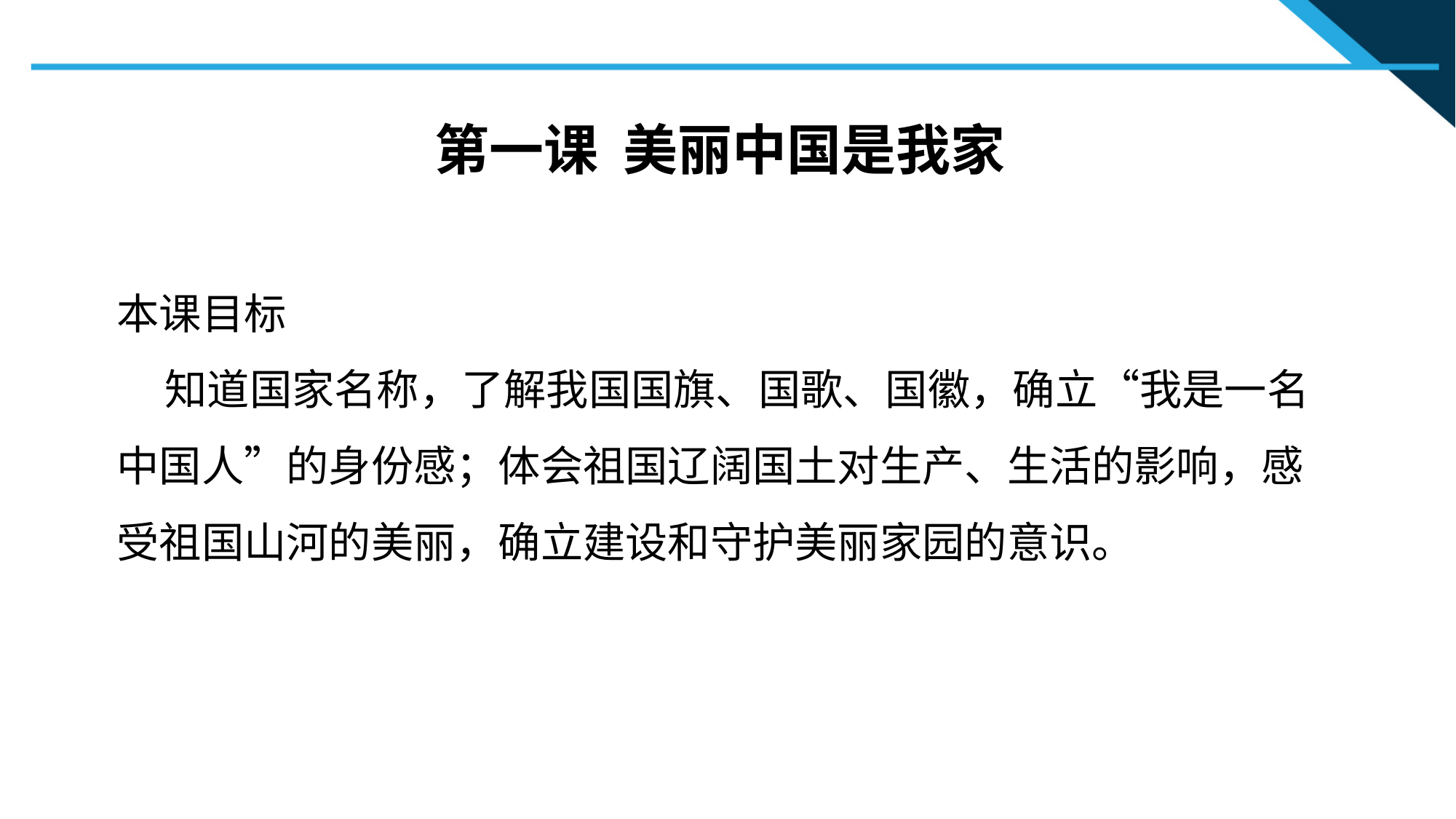

# 第一课  美丽中国是我家
本课目标
    知道国家名称，了解我国国旗、国歌、国徽，确立“我是一名中国人”的身份感；体会祖国辽阔国土对生产、生活的影响，感受祖国山河的美丽，确立建设和守护美丽家园的意识。